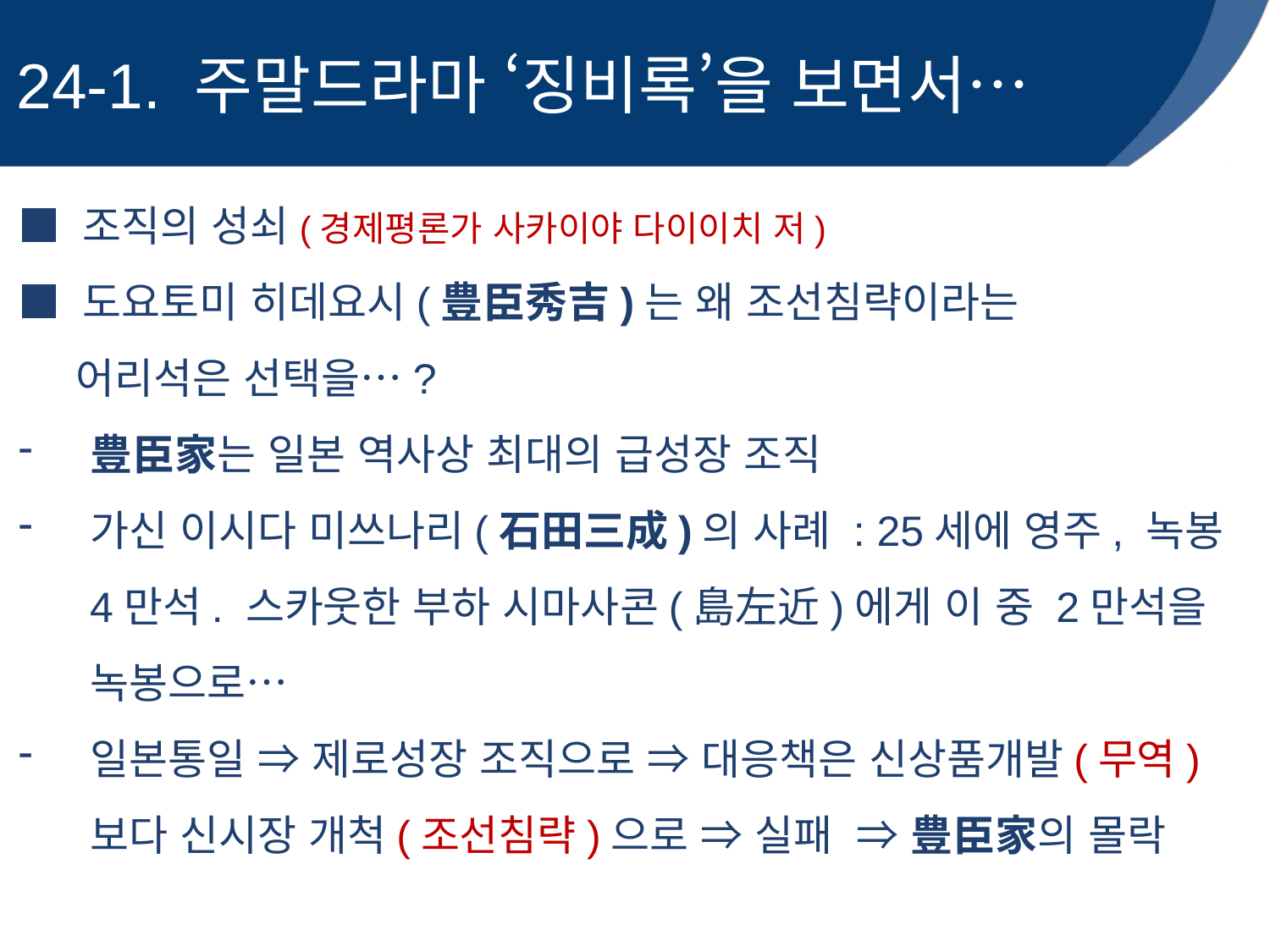

24-1. 주말드라마 ‘징비록’을 보면서…
■ 조직의 성쇠(경제평론가 사카이야 다이이치 저)
■ 도요토미 히데요시(豊臣秀吉)는 왜 조선침략이라는
    어리석은 선택을…?
豊臣家는 일본 역사상 최대의 급성장 조직
가신 이시다 미쓰나리(石田三成)의 사례 : 25세에 영주, 녹봉 4만석. 스카웃한 부하 시마사콘(島左近)에게 이 중 2만석을 녹봉으로…
일본통일 ⇒ 제로성장 조직으로 ⇒ 대응책은 신상품개발(무역)보다 신시장 개척(조선침략)으로 ⇒ 실패  ⇒ 豊臣家의 몰락